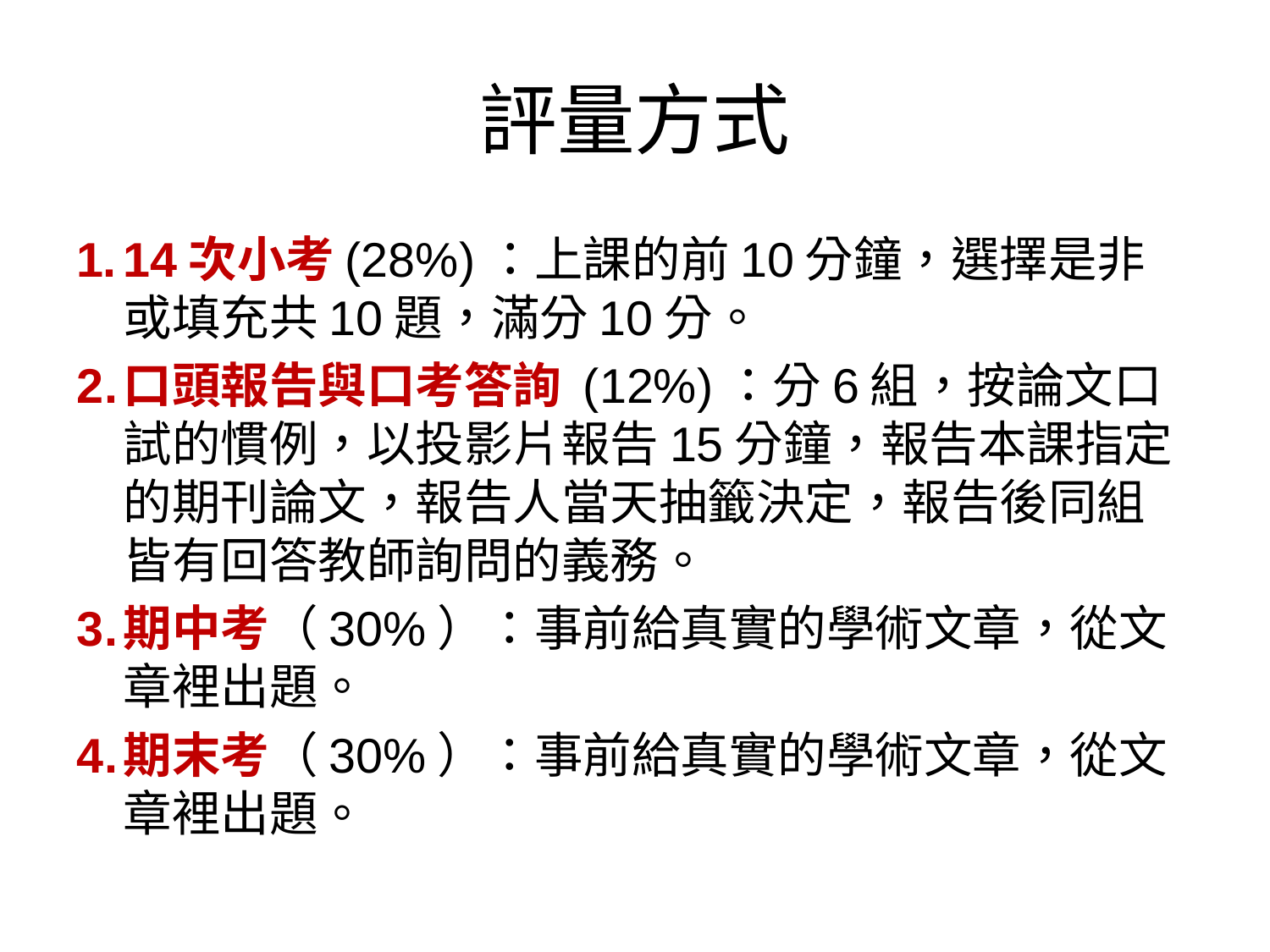

# 評量方式
14次小考(28%)：上課的前10分鐘，選擇是非或填充共10題，滿分10分。
口頭報告與口考答詢 (12%)：分6組，按論文口試的慣例，以投影片報告15分鐘，報告本課指定的期刊論文，報告人當天抽籤決定，報告後同組皆有回答教師詢問的義務。
期中考（30%）：事前給真實的學術文章，從文章裡出題。
期末考（30%）：事前給真實的學術文章，從文章裡出題。